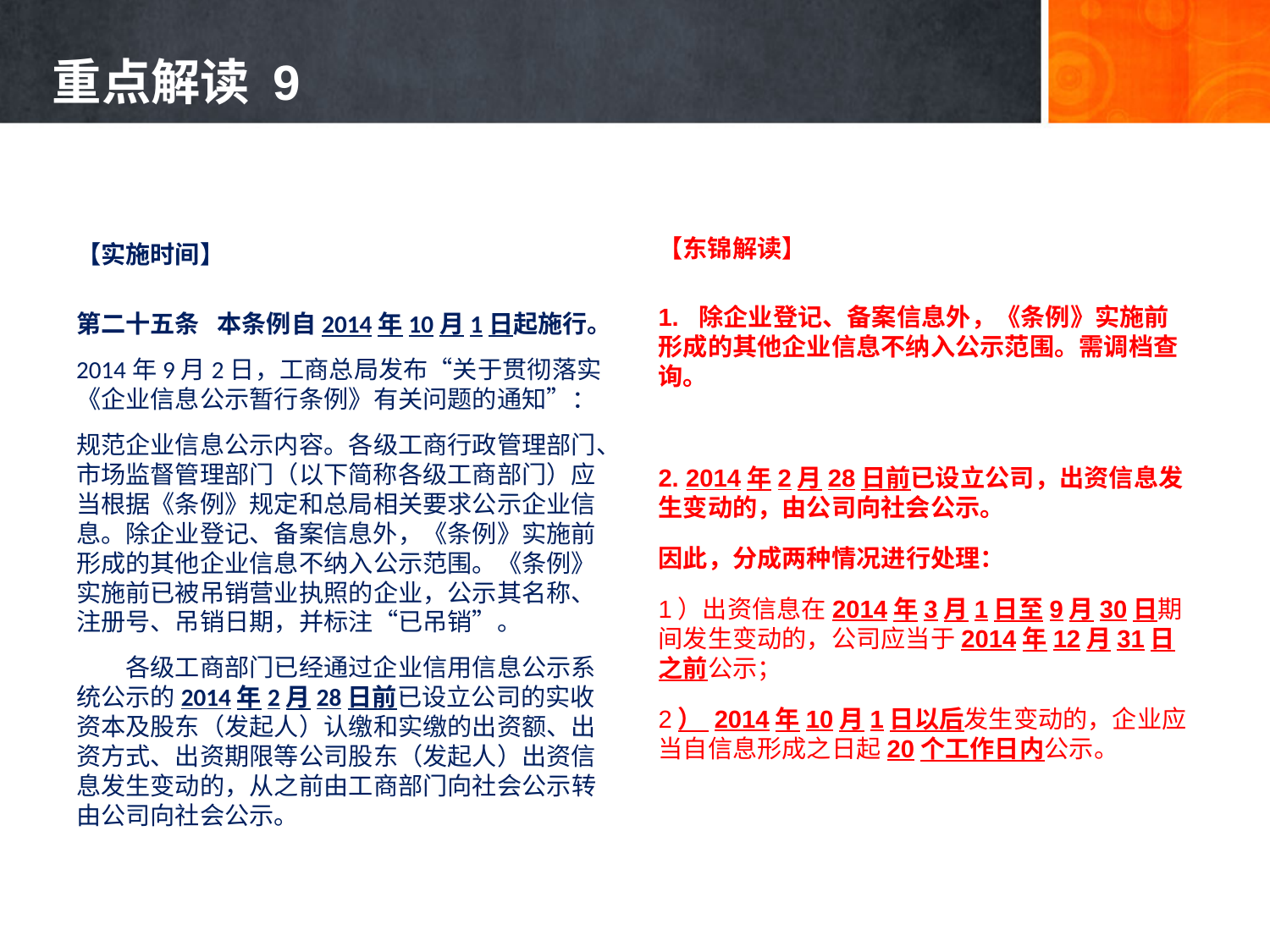

# 重点解读 9
【实施时间】

第二十五条   本条例自2014年10月1日起施行。
2014年9月2日，工商总局发布“关于贯彻落实《企业信息公示暂行条例》有关问题的通知”：
规范企业信息公示内容。各级工商行政管理部门、市场监督管理部门（以下简称各级工商部门）应当根据《条例》规定和总局相关要求公示企业信息。除企业登记、备案信息外，《条例》实施前形成的其他企业信息不纳入公示范围。《条例》实施前已被吊销营业执照的企业，公示其名称、注册号、吊销日期，并标注“已吊销”。
　　各级工商部门已经通过企业信用信息公示系统公示的2014年2月28日前已设立公司的实收资本及股东（发起人）认缴和实缴的出资额、出资方式、出资期限等公司股东（发起人）出资信息发生变动的，从之前由工商部门向社会公示转由公司向社会公示。

【东锦解读】

1.  除企业登记、备案信息外，《条例》实施前形成的其他企业信息不纳入公示范围。需调档查询。

2. 2014年2月28日前已设立公司，出资信息发生变动的，由公司向社会公示。
因此，分成两种情况进行处理：
1）出资信息在2014年3月1日至9月30日期间发生变动的，公司应当于2014年12月31日之前公示；
2） 2014年10月1日以后发生变动的，企业应当自信息形成之日起20个工作日内公示。